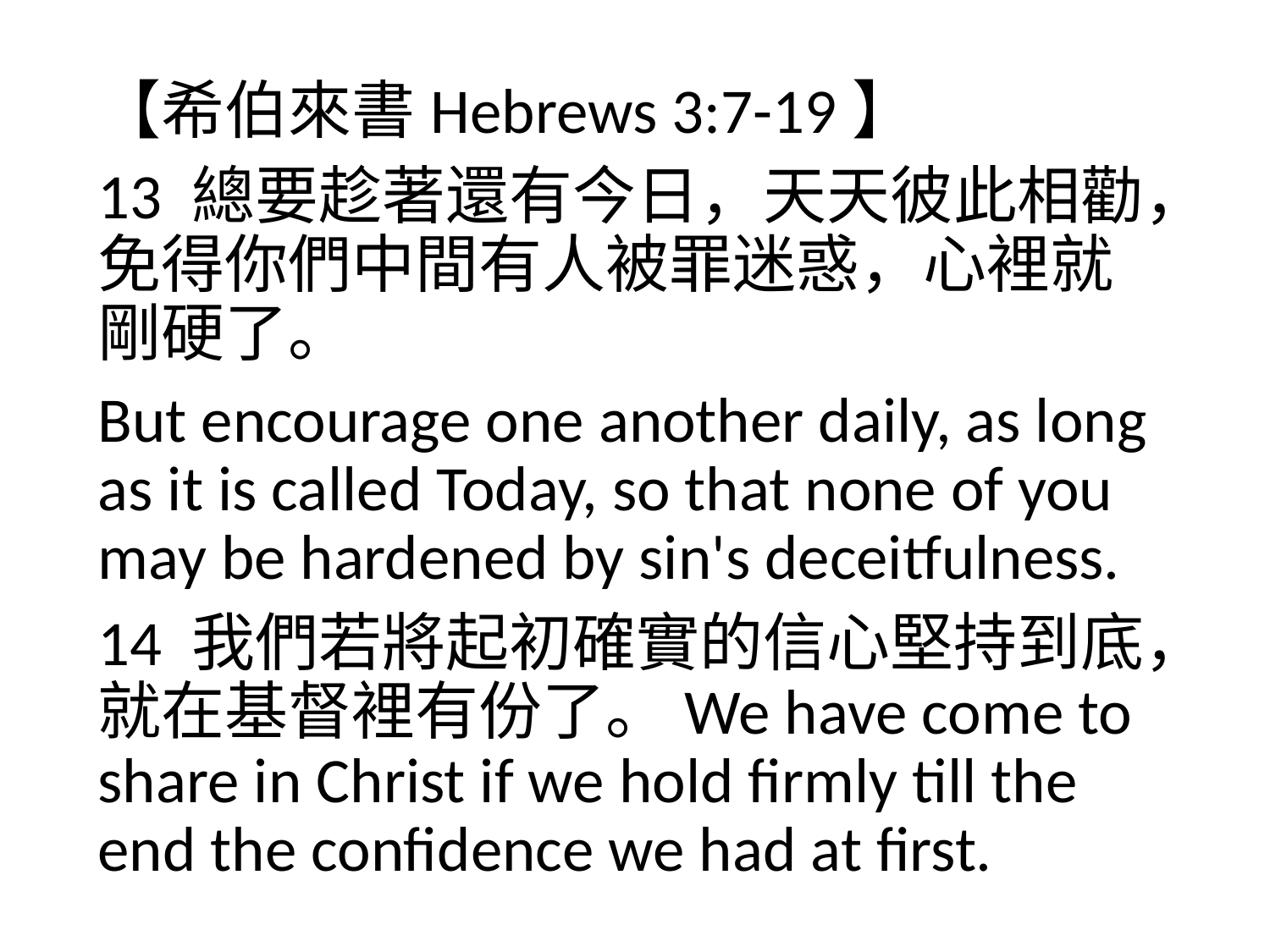

【希伯來書Hebrews 3:7-19】
13 總要趁著還有今日，天天彼此相勸，免得你們中間有人被罪迷惑，心裡就剛硬了。
But encourage one another daily, as long as it is called Today, so that none of you may be hardened by sin's deceitfulness.
14 我們若將起初確實的信心堅持到底，就在基督裡有份了。We have come to share in Christ if we hold firmly till the end the confidence we had at first.